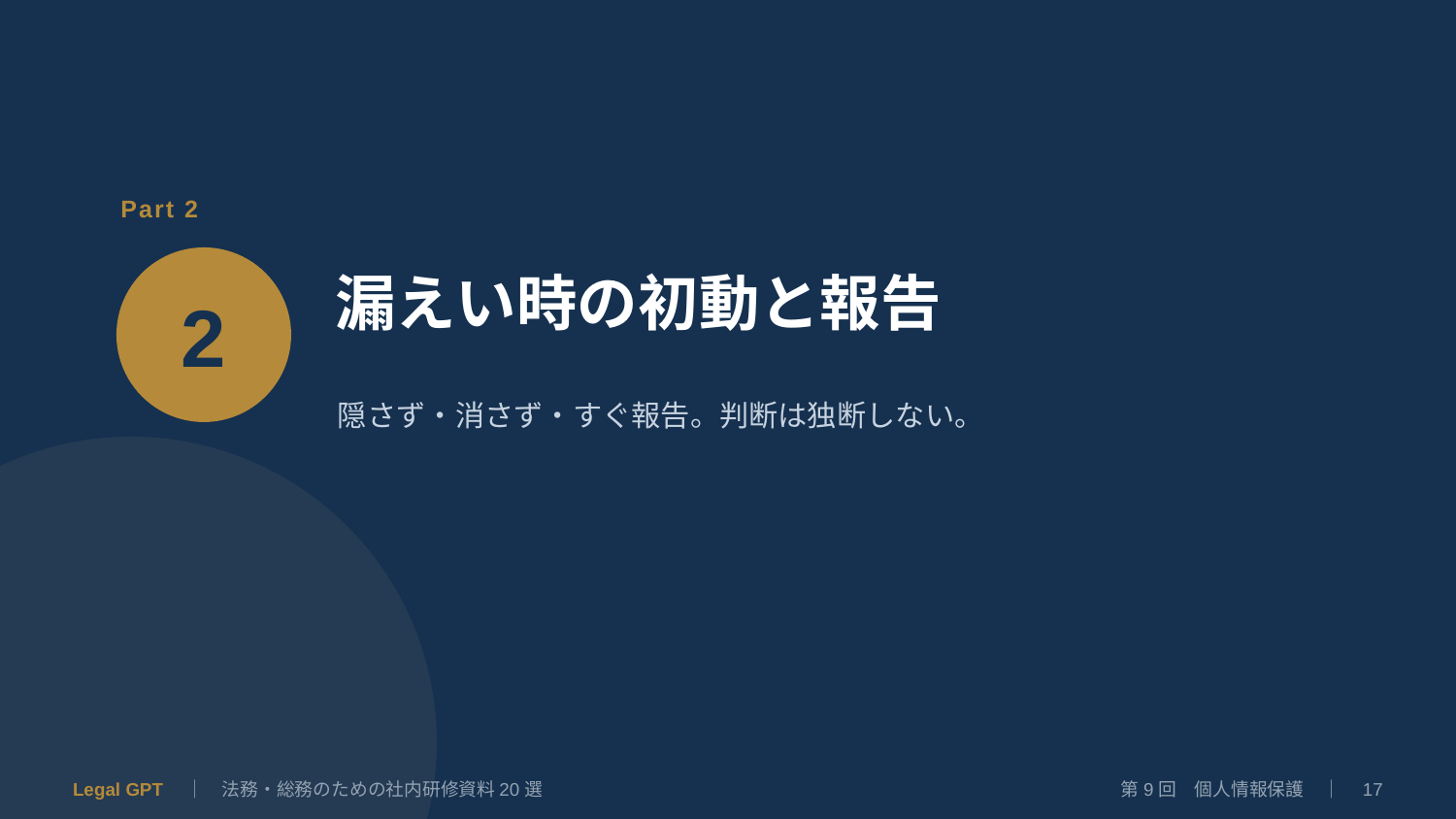

Part 2
漏えい時の初動と報告

2
隠さず・消さず・すぐ報告。判断は独断しない。

Legal GPT　｜　法務・総務のための社内研修資料20選
第9回　個人情報保護　｜　17